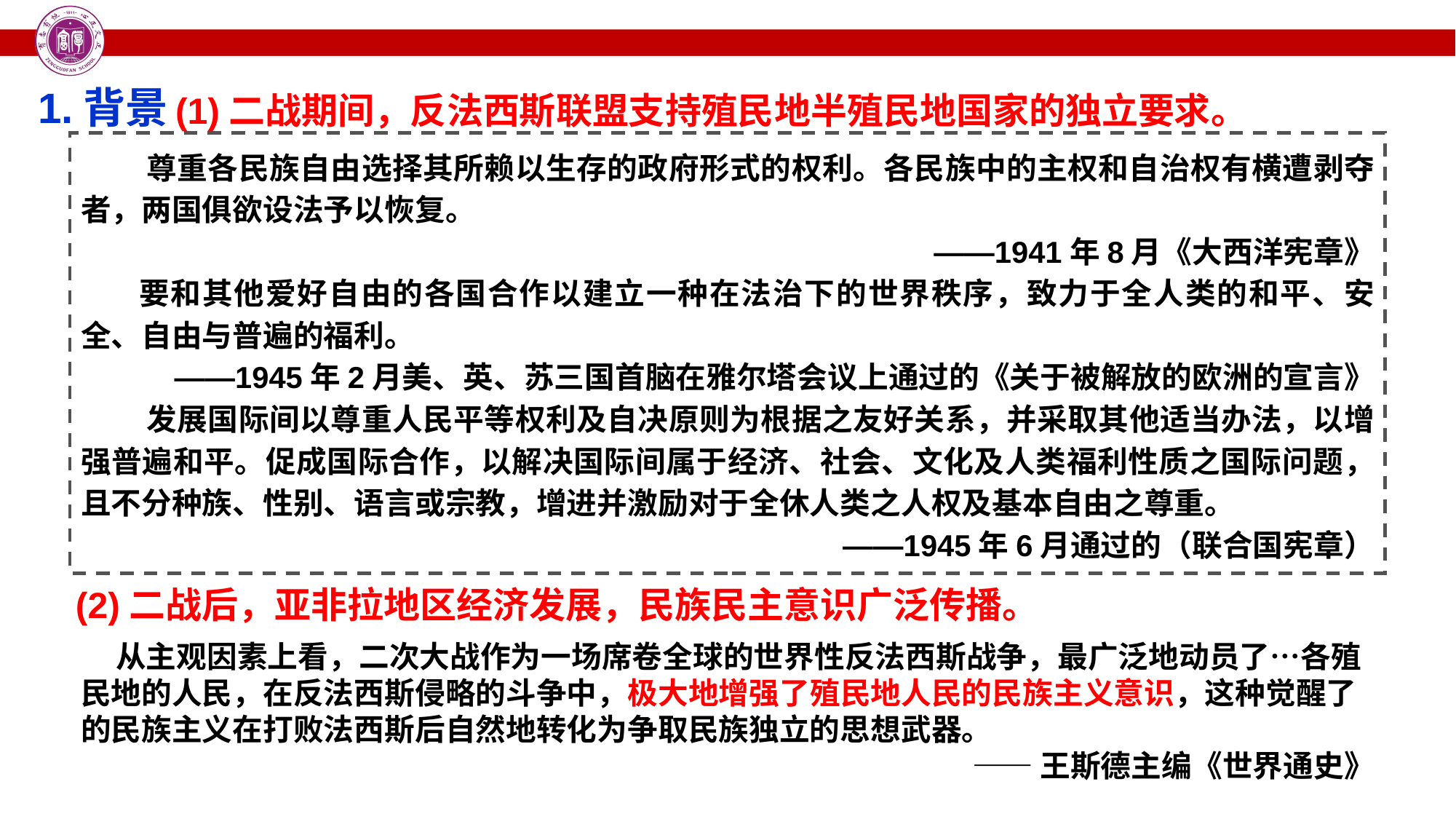

1.背景
(1)二战期间，反法西斯联盟支持殖民地半殖民地国家的独立要求。
        尊重各民族自由选择其所赖以生存的政府形式的权利。各民族中的主权和自治权有横遭剥夺者，两国俱欲设法予以恢复。
 ——1941年8月《大西洋宪章》
      要和其他爱好自由的各国合作以建立一种在法治下的世界秩序，致力于全人类的和平、安全、自由与普遍的福利。
  ——1945年2月美、英、苏三国首脑在雅尔塔会议上通过的《关于被解放的欧洲的宣言》
        发展国际间以尊重人民平等权利及自决原则为根据之友好关系，并采取其他适当办法，以增强普遍和平。促成国际合作，以解决国际间属于经济、社会、文化及人类福利性质之国际问题，且不分种族、性别、语言或宗教，增进并激励对于全休人类之人权及基本自由之尊重。
  ——1945年6月通过的（联合国宪章）
(2)二战后，亚非拉地区经济发展，民族民主意识广泛传播。
    从主观因素上看，二次大战作为一场席卷全球的世界性反法西斯战争，最广泛地动员了…各殖民地的人民，在反法西斯侵略的斗争中，极大地增强了殖民地人民的民族主义意识，这种觉醒了的民族主义在打败法西斯后自然地转化为争取民族独立的思想武器。
——王斯德主编《世界通史》